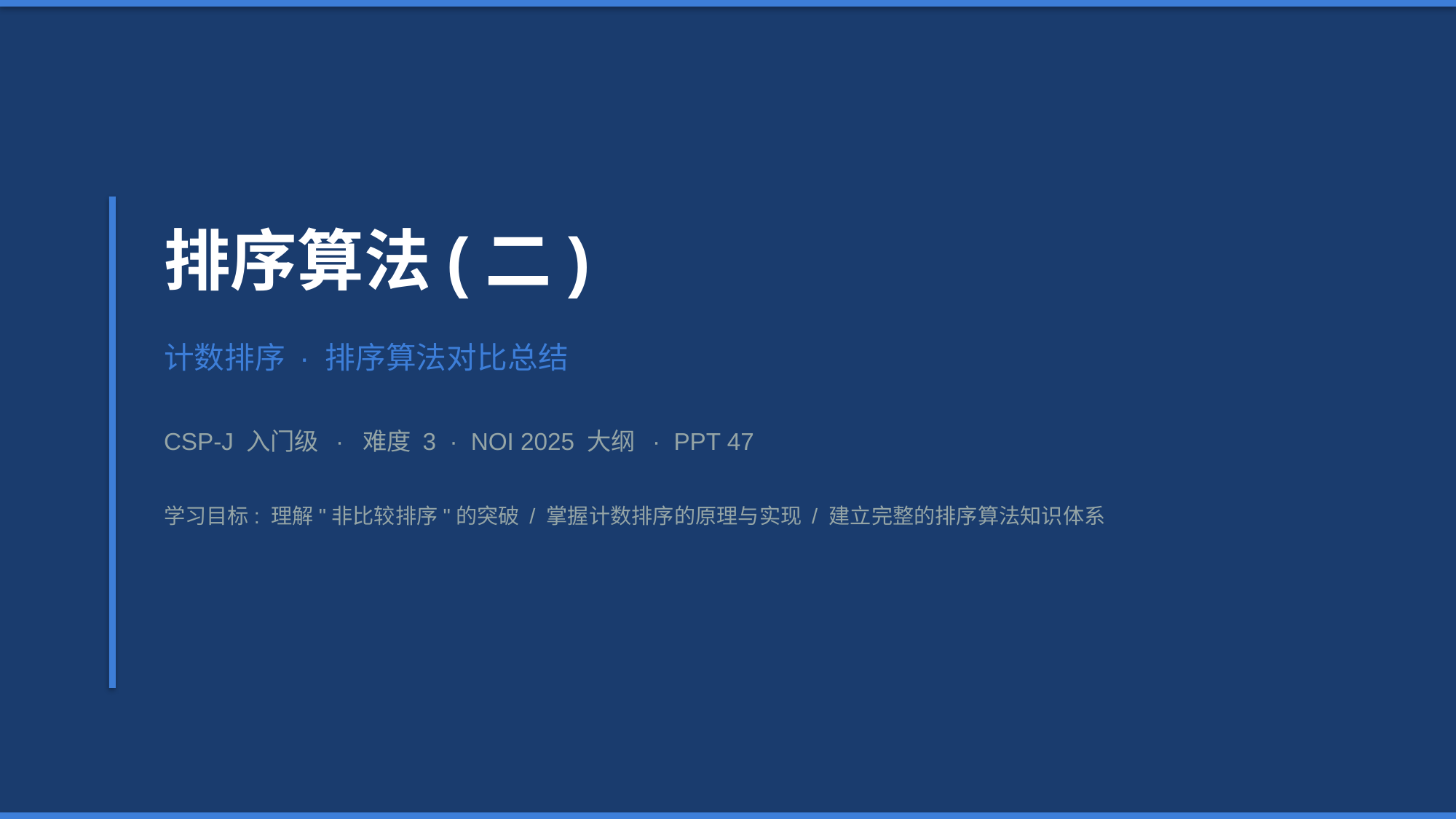

排序算法(二)
计数排序 · 排序算法对比总结
CSP-J 入门级  ·  难度 3  ·  NOI 2025 大纲  ·  PPT 47
学习目标: 理解"非比较排序"的突破 / 掌握计数排序的原理与实现 / 建立完整的排序算法知识体系